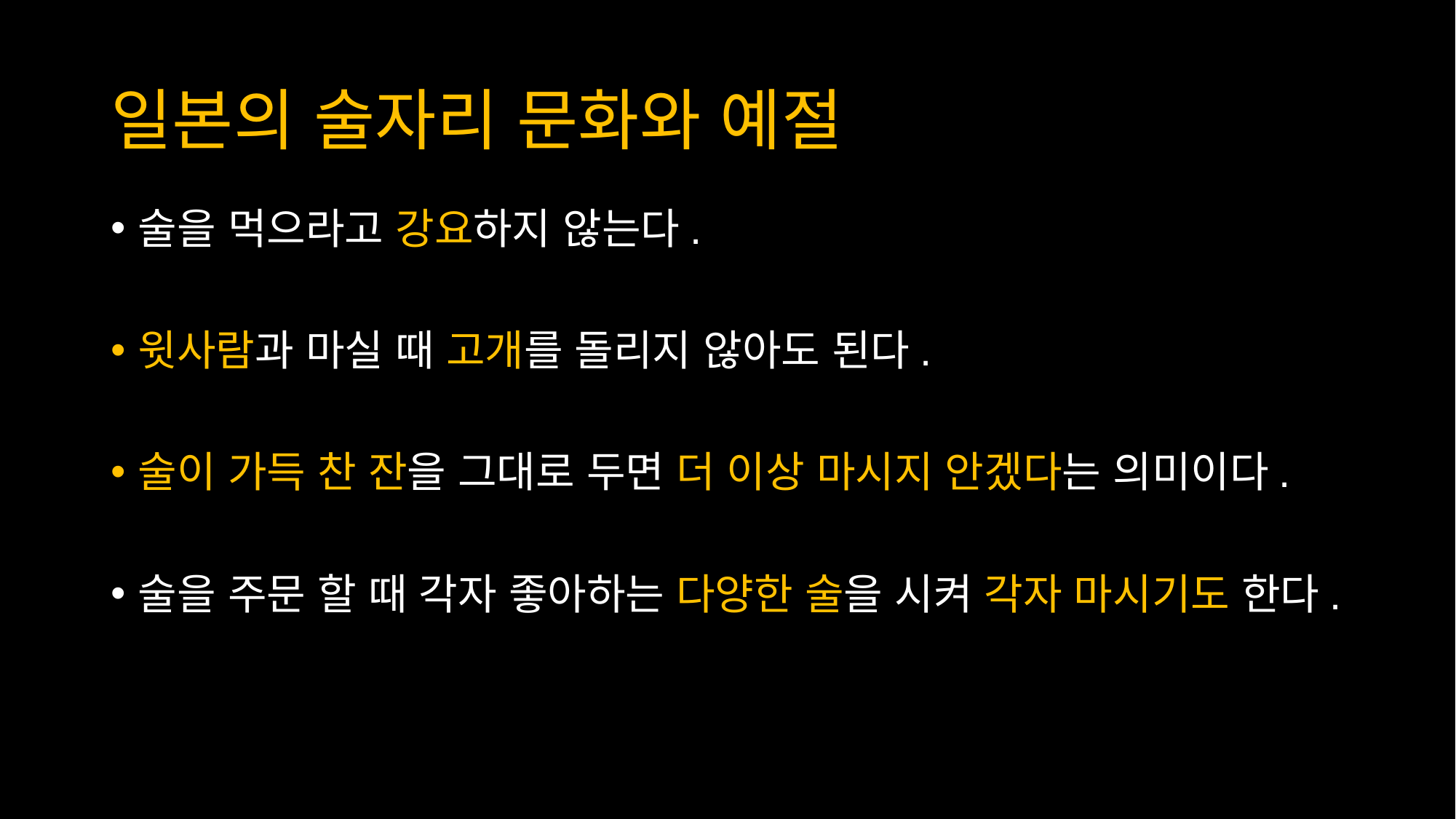

# 일본의 술자리 문화와 예절
술을 먹으라고 강요하지 않는다.

윗사람과 마실 때 고개를 돌리지 않아도 된다.

술이 가득 찬 잔을 그대로 두면 더 이상 마시지 안겠다는 의미이다.

술을 주문 할 때 각자 좋아하는 다양한 술을 시켜 각자 마시기도 한다.